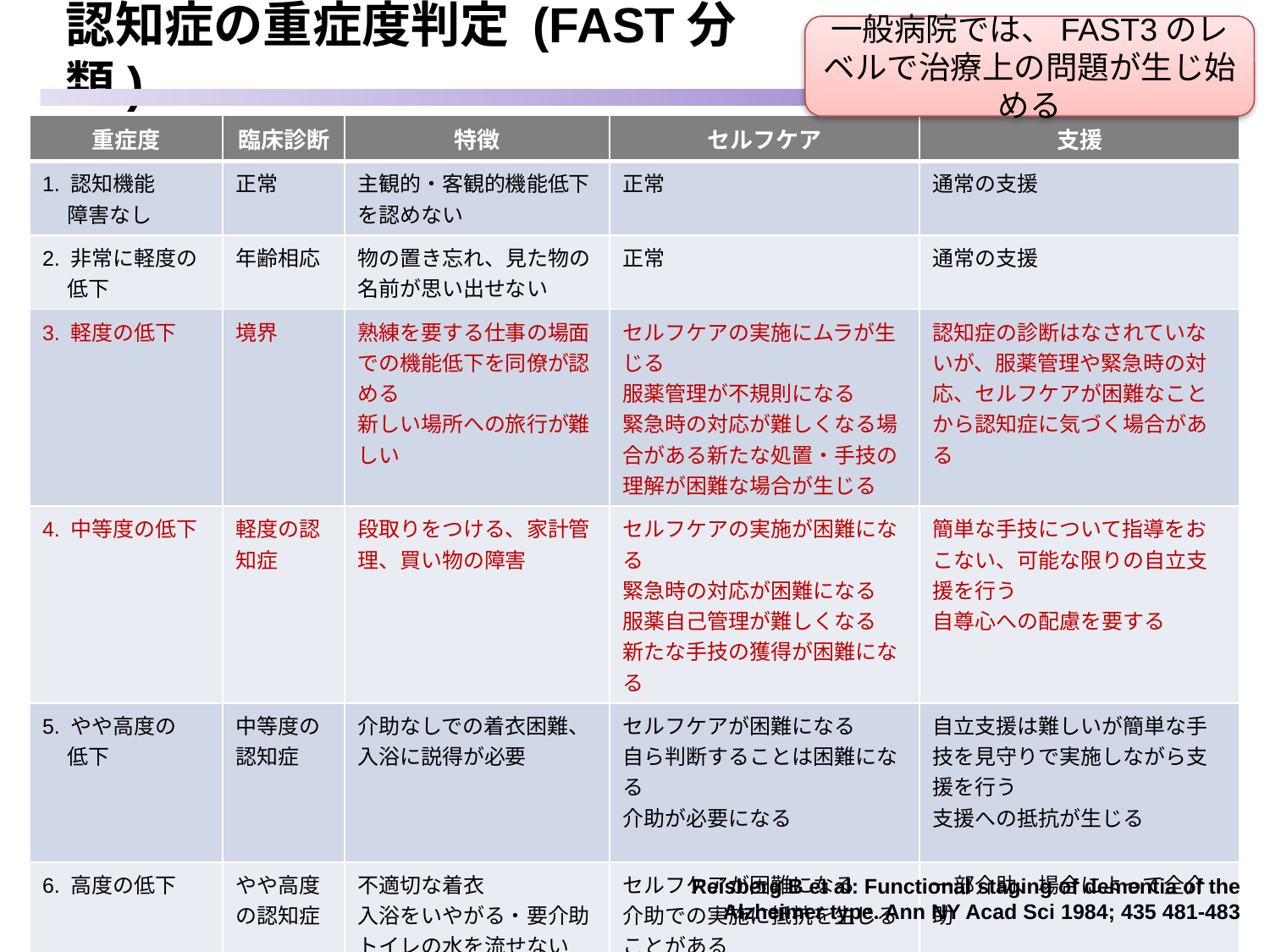

# 認知症の重症度判定 (FAST分類)
一般病院では、FAST3のレベルで治療上の問題が生じ始める

| 重症度 | 臨床診断 | 特徴 | セルフケア | 支援 |
| --- | --- | --- | --- | --- |
| 1. 認知機能 障害なし | 正常 | 主観的・客観的機能低下を認めない | 正常 | 通常の支援 |
| 2. 非常に軽度の 低下 | 年齢相応 | 物の置き忘れ、見た物の名前が思い出せない | 正常 | 通常の支援 |
| 3. 軽度の低下 | 境界 | 熟練を要する仕事の場面での機能低下を同僚が認める 新しい場所への旅行が難しい | セルフケアの実施にムラが生じる 服薬管理が不規則になる 緊急時の対応が難しくなる場合がある新たな処置・手技の理解が困難な場合が生じる | 認知症の診断はなされていないが、服薬管理や緊急時の対応、セルフケアが困難なことから認知症に気づく場合がある |
| 4. 中等度の低下 | 軽度の認知症 | 段取りをつける、家計管理、買い物の障害 | セルフケアの実施が困難になる 緊急時の対応が困難になる 服薬自己管理が難しくなる 新たな手技の獲得が困難になる | 簡単な手技について指導をおこない、可能な限りの自立支援を行う 自尊心への配慮を要する |
| 5. やや高度の 低下 | 中等度の認知症 | 介助なしでの着衣困難、入浴に説得が必要 | セルフケアが困難になる 自ら判断することは困難になる 介助が必要になる | 自立支援は難しいが簡単な手技を見守りで実施しながら支援を行う 支援への抵抗が生じる |
| 6. 高度の低下 | やや高度の認知症 | 不適切な着衣 入浴をいやがる・要介助 トイレの水を流せない 尿便失禁 | セルフケアが困難になる 介助での実施に抵抗を生じることがある | 一部介助、場合によって全介助 |
| 7. 非常に高度の 低下 | 高度の認知症 | 言語機能低下 理解できる語彙は一単語 歩行能力喪失、坐位維持困難、笑う能力の喪失、 混迷・昏睡 | セルフケアが困難になる | 全介助 |
Reisberg B et al: Functional staging of dementia of the Alzheimer type. Ann NY Acad Sci 1984; 435 481-483